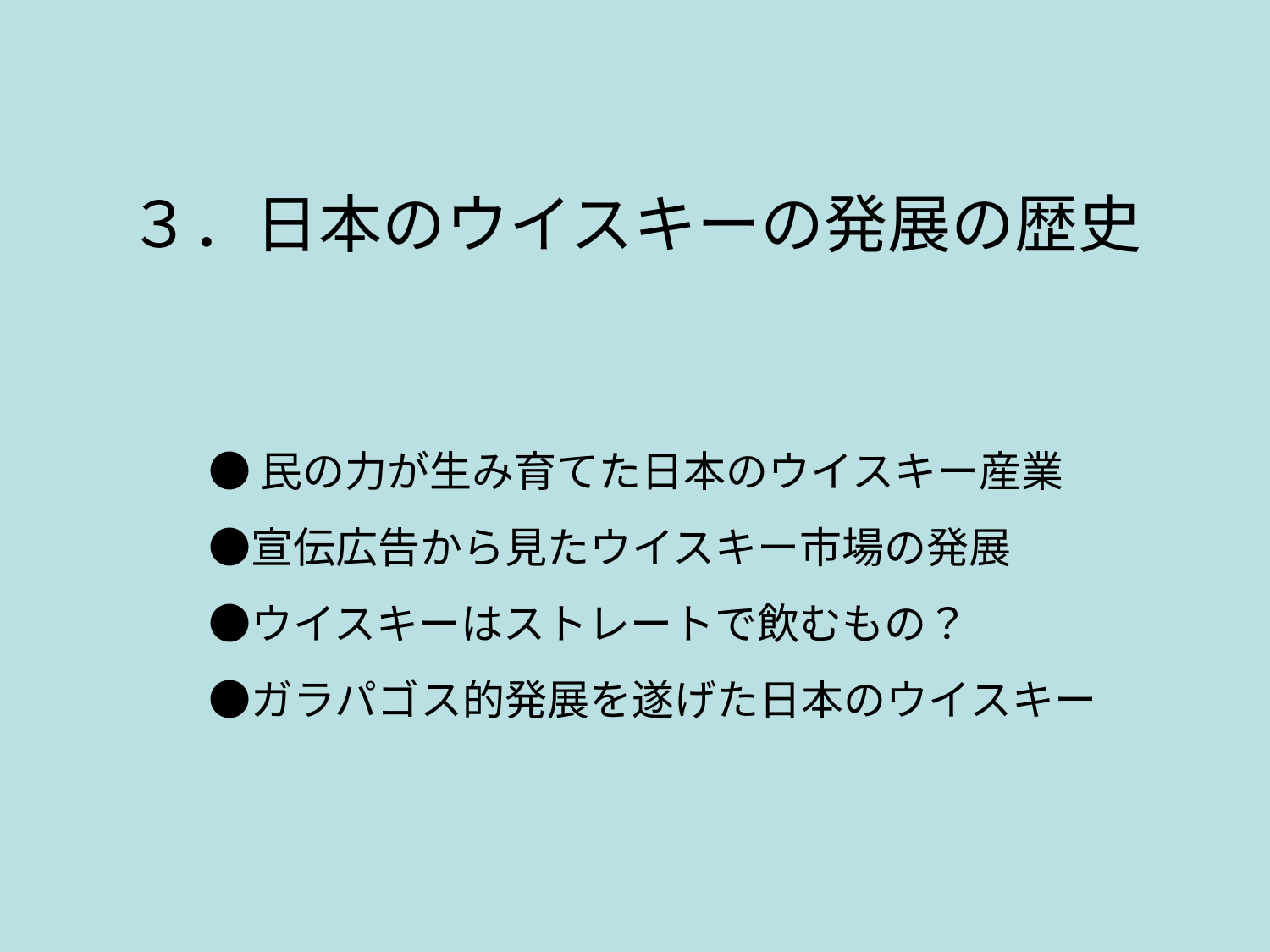

３．日本のウイスキーの発展の歴史
# ●民の力が生み育てた日本のウイスキー産業 ●宣伝広告から見たウイスキー市場の発展 ●ウイスキーはストレートで飲むもの？ ●ガラパゴス的発展を遂げた日本のウイスキー